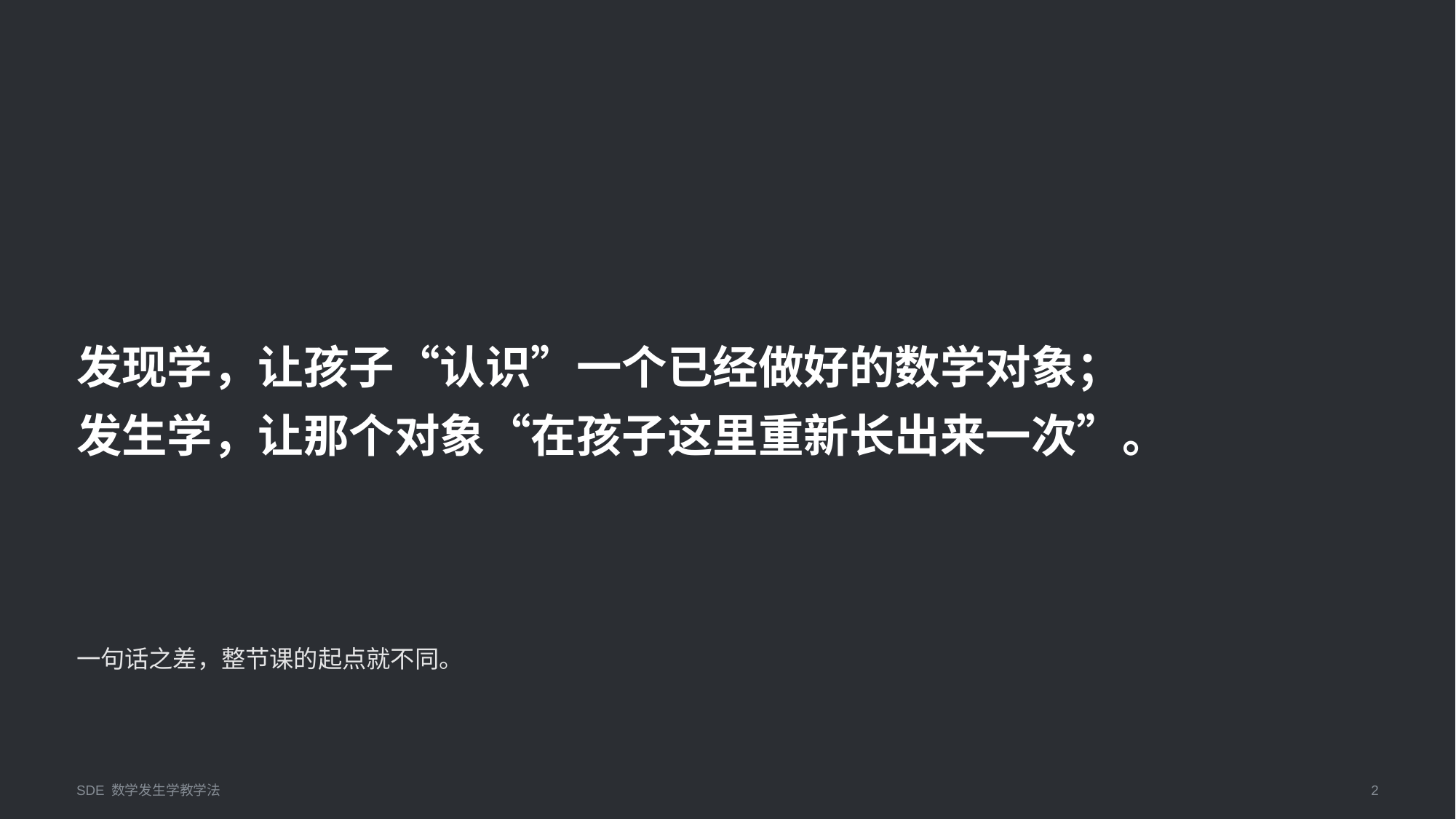

发现学，让孩子“认识”一个已经做好的数学对象；
发生学，让那个对象“在孩子这里重新长出来一次”。
一句话之差，整节课的起点就不同。
SDE 数学发生学教学法
2